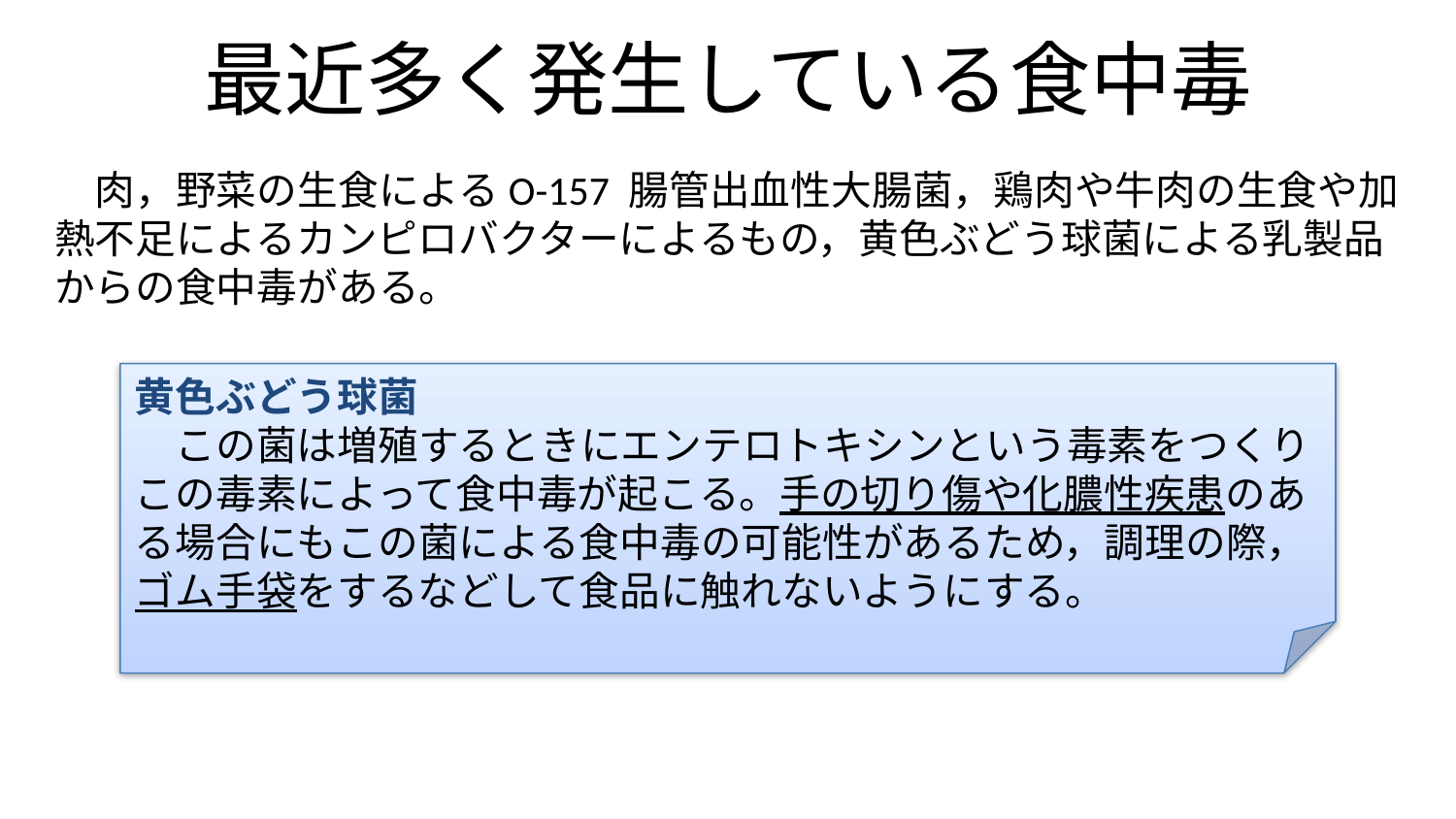

# 最近多く発生している食中毒
　肉，野菜の生食によるO-157 腸管出血性大腸菌，鶏肉や牛肉の生食や加熱不足によるカンピロバクターによるもの，黄色ぶどう球菌による乳製品からの食中毒がある。
黄色ぶどう球菌
　この菌は増殖するときにエンテロトキシンという毒素をつくりこの毒素によって食中毒が起こる。手の切り傷や化膿性疾患のある場合にもこの菌による食中毒の可能性があるため，調理の際，ゴム手袋をするなどして食品に触れないようにする。